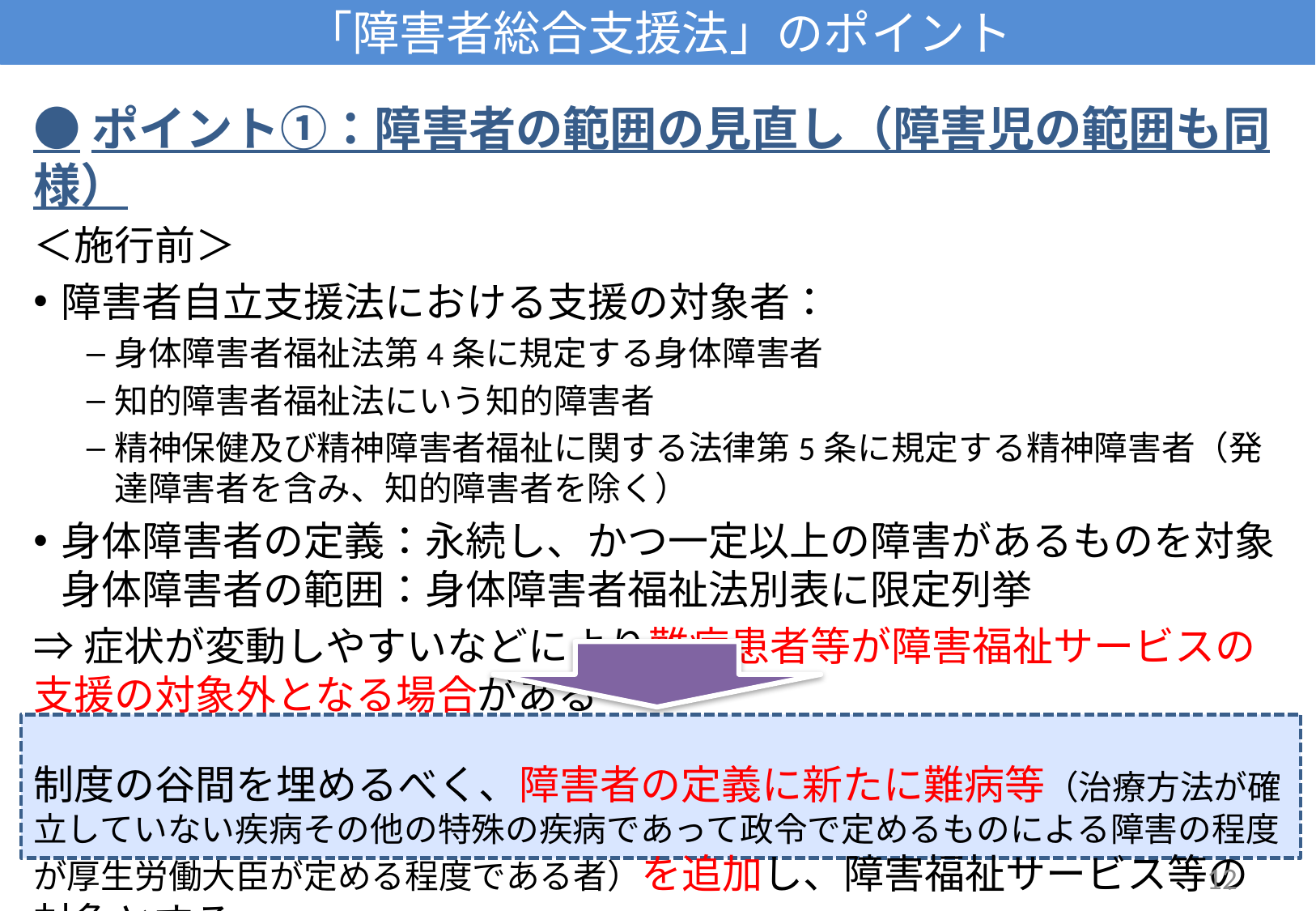

# 「障害者総合支援法」のポイント
●ポイント①：障害者の範囲の見直し（障害児の範囲も同様）
＜施行前＞
障害者自立支援法における支援の対象者：
身体障害者福祉法第4条に規定する身体障害者
知的障害者福祉法にいう知的障害者
精神保健及び精神障害者福祉に関する法律第5条に規定する精神障害者（発達障害者を含み、知的障害者を除く）
身体障害者の定義：永続し、かつ一定以上の障害があるものを対象
身体障害者の範囲：身体障害者福祉法別表に限定列挙
⇒症状が変動しやすいなどにより難病患者等が障害福祉サービスの支援の対象外となる場合がある

制度の谷間を埋めるべく、障害者の定義に新たに難病等（治療方法が確立していない疾病その他の特殊の疾病であって政令で定めるものによる障害の程度が厚生労働大臣が定める程度である者）を追加し、障害福祉サービス等の対象とする。

12